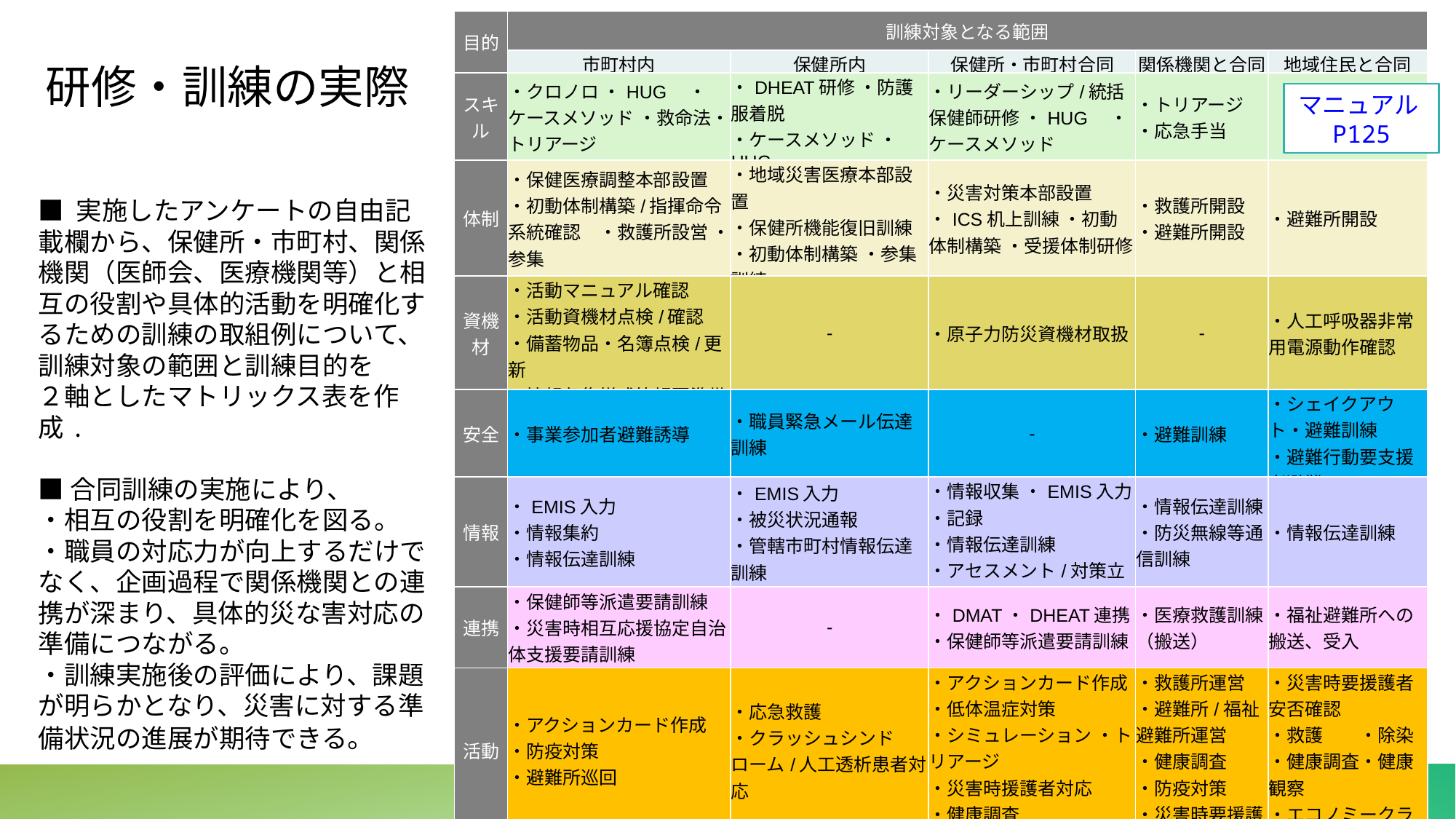

| 目的 | 訓練対象となる範囲 |  |  |  |  |
| --- | --- | --- | --- | --- | --- |
|  | 市町村内 | 保健所内 | 保健所・市町村合同 | 関係機関と合同 | 地域住民と合同 |
| スキル | ・クロノロ ・HUG　・ケースメソッド ・救命法・トリアージ | ・DHEAT研修 ・防護服着脱 ・ケースメソッド ・HUG | ・リーダーシップ/統括保健師研修 ・HUG　・ケースメソッド | ・トリアージ ・応急手当 | - |
| 体制 | ・保健医療調整本部設置 ・初動体制構築/指揮命令系統確認　・救護所設営 ・参集 | ・地域災害医療本部設置 ・保健所機能復旧訓練 ・初動体制構築 ・参集訓練 | ・災害対策本部設置 ・ICS机上訓練 ・初動体制構築 ・受援体制研修 | ・救護所開設 ・避難所開設 | ・避難所開設 |
| 資機材 | ・活動マニュアル確認 ・活動資機材点検/確認 ・備蓄物品・名簿点検/更新 ・情報収集様式等帳票準備 | - | ・原子力防災資機材取扱 | - | ・人工呼吸器非常用電源動作確認 |
| 安全 | ・事業参加者避難誘導 | ・職員緊急メール伝達訓練 | - | ・避難訓練 | ・シェイクアウト・避難訓練 ・避難行動要支援者避難 |
| 情報 | ・EMIS入力 ・情報集約 ・情報伝達訓練 | ・EMIS入力 ・被災状況通報 ・管轄市町村情報伝達訓練 | ・情報収集 ・EMIS入力 ・記録 ・情報伝達訓練 ・アセスメント/対策立案 | ・情報伝達訓練 ・防災無線等通信訓練 | ・情報伝達訓練 |
| 連携 | ・保健師等派遣要請訓練 ・災害時相互応援協定自治体支援要請訓練 | - | ・DMAT・DHEAT連携 ・保健師等派遣要請訓練 | ・医療救護訓練（搬送） | ・福祉避難所への搬送、受入 |
| 活動 | ・アクションカード作成 ・防疫対策 ・避難所巡回 | ・応急救護 ・クラッシュシンドローム/人工透析患者対応 | ・アクションカード作成 ・低体温症対策 ・シミュレーション ・トリアージ ・災害時援護者対応 ・健康調査 ・急性期～慢性期支援 | ・救護所運営 ・避難所/福祉避難所運営 ・健康調査 ・防疫対策 ・災害時要援護者対応 | ・災害時要援護者安否確認 ・救護　　・除染 ・健康調査・健康観察 ・エコノミークラス症候群健康教育 |
研修・訓練の実際
マニュアルP125
■ 実施したアンケートの自由記載欄から、保健所・市町村、関係機関（医師会、医療機関等）と相
互の役割や具体的活動を明確化するための訓練の取組例について、訓練対象の範囲と訓練目的を
２軸としたマトリックス表を作成.

■合同訓練の実施により、
・相互の役割を明確化を図る。
・職員の対応力が向上するだけでなく、企画過程で関係機関との連携が深まり、具体的災な害対応の準備につながる。
・訓練実施後の評価により、課題が明らかとなり、災害に対する準備状況の進展が期待できる。